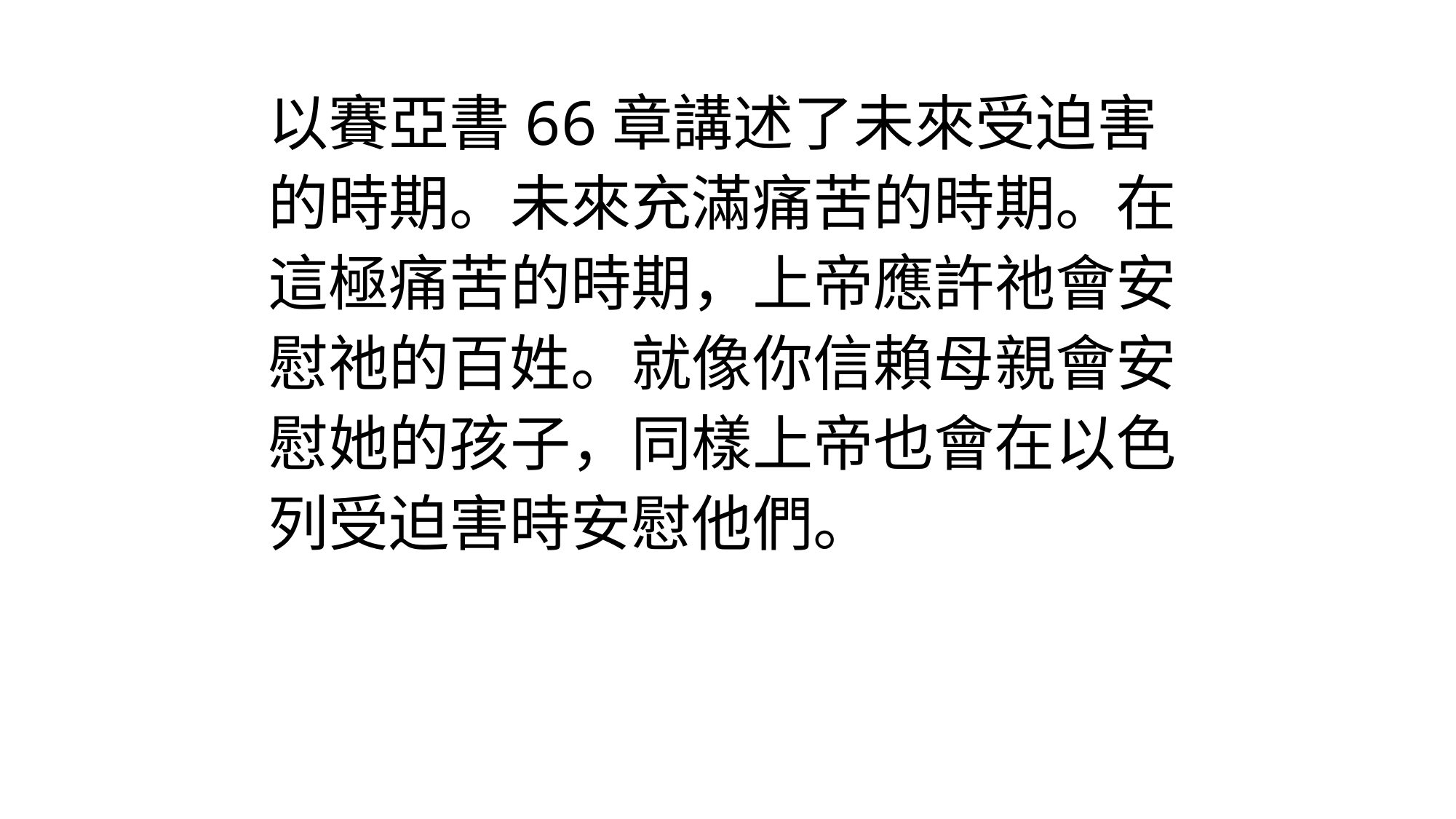

以賽亞書66章講述了未來受迫害的時期。未來充滿痛苦的時期。在這極痛苦的時期，上帝應許祂會安慰祂的百姓。就像你信賴母親會安慰她的孩子，同樣上帝也會在以色列受迫害時安慰他們。